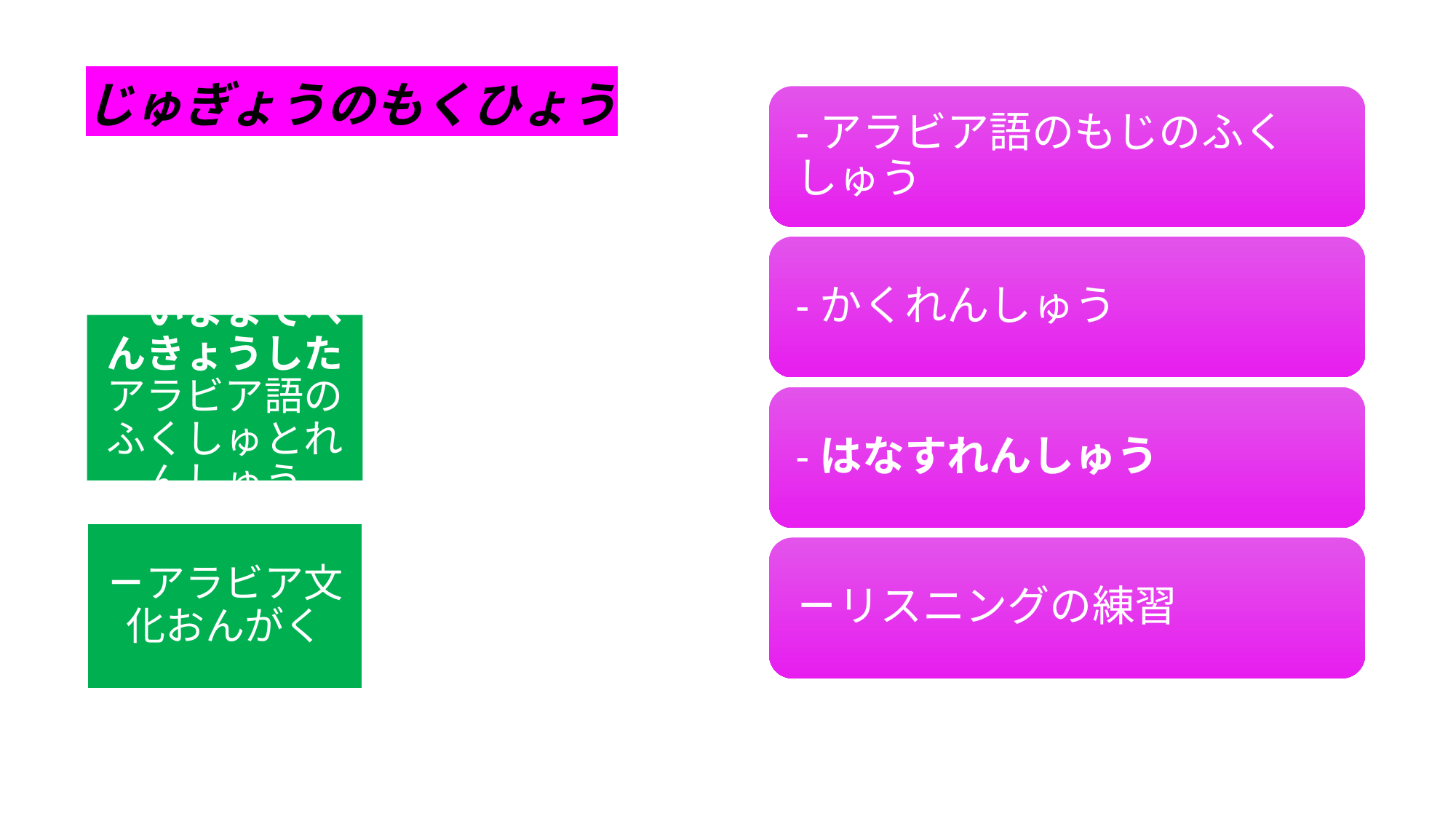

# じゅぎょうのもくひょう
-アラビア語のもじのふくしゅう
-かくれんしゅう
-はなすれんしゅう
－リスニングの練習

－いままでべんきょうしたアラビア語のふくしゅとれんしゅう

－アラビア文化おんがく